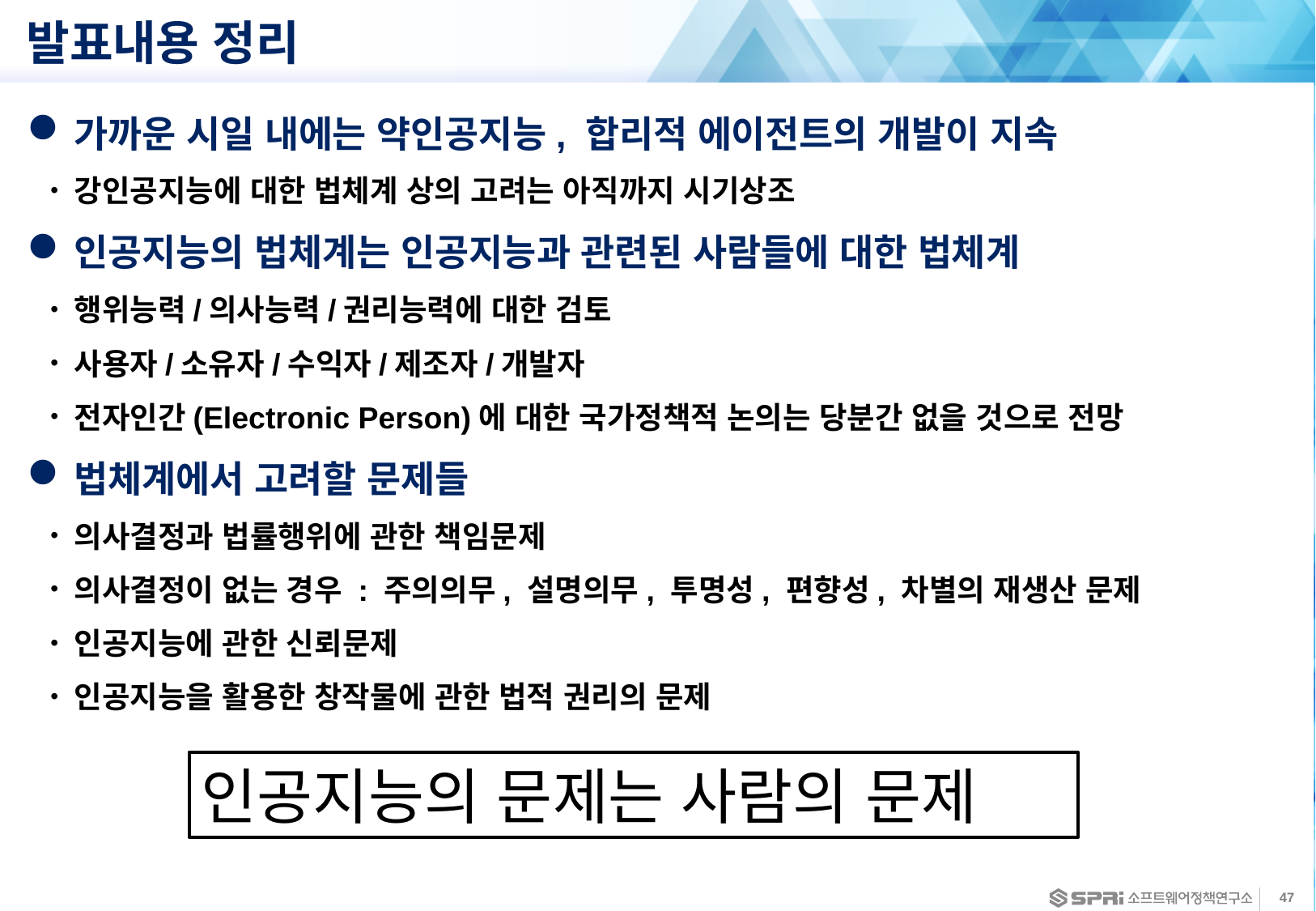

# 발표내용 정리
가까운 시일 내에는 약인공지능, 합리적 에이전트의 개발이 지속
강인공지능에 대한 법체계 상의 고려는 아직까지 시기상조
인공지능의 법체계는 인공지능과 관련된 사람들에 대한 법체계
행위능력/의사능력/권리능력에 대한 검토
사용자/소유자/수익자/제조자/개발자
전자인간(Electronic Person)에 대한 국가정책적 논의는 당분간 없을 것으로 전망
법체계에서 고려할 문제들
의사결정과 법률행위에 관한 책임문제
의사결정이 없는 경우 : 주의의무, 설명의무, 투명성, 편향성, 차별의 재생산 문제
인공지능에 관한 신뢰문제
인공지능을 활용한 창작물에 관한 법적 권리의 문제
인공지능의 문제는 사람의 문제